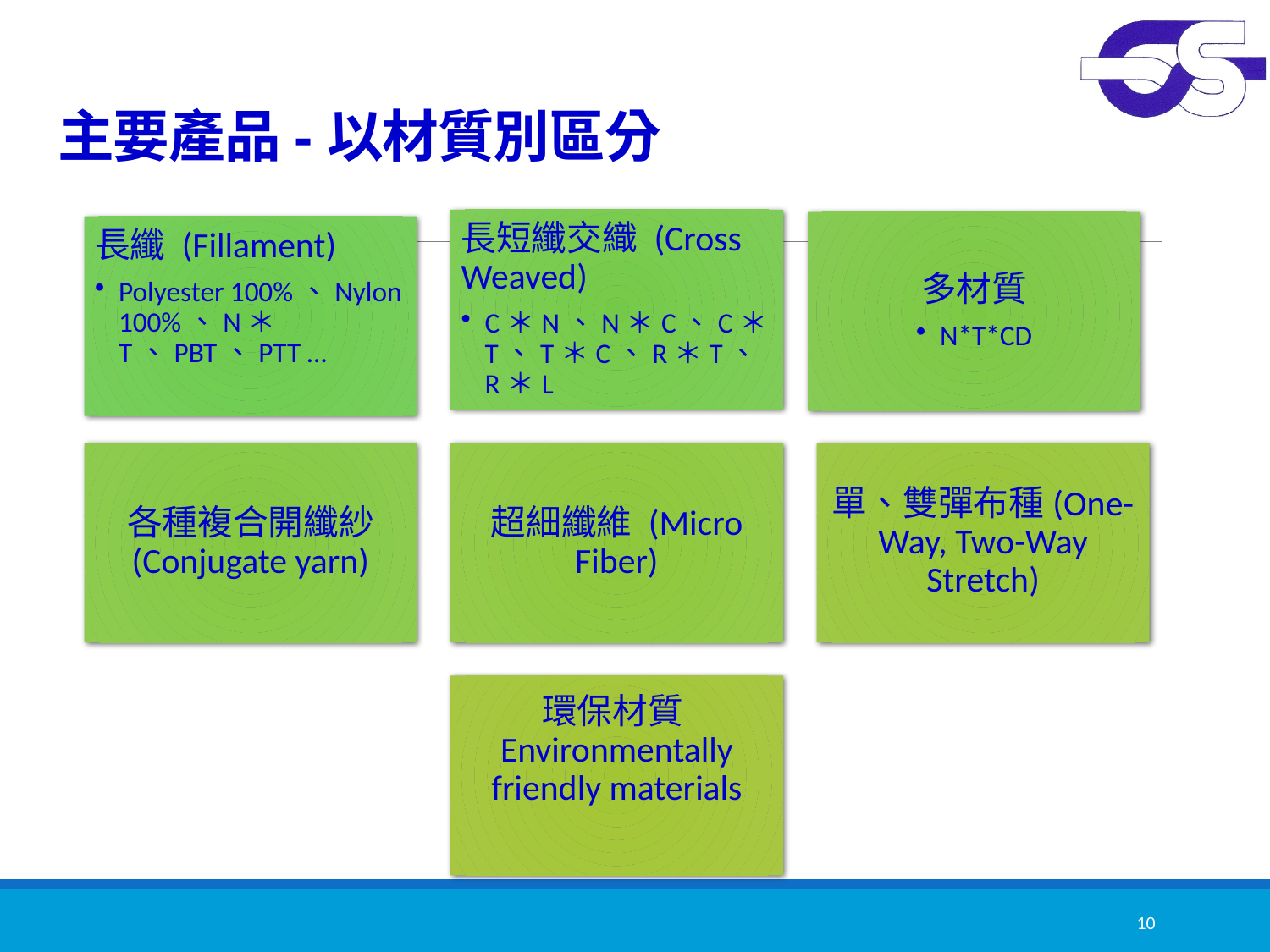

# 主要產品-以材質別區分
長纖 (Fillament)
Polyester 100%、Nylon 100%、N＊T、PBT、PTT …
長短纖交織 (Cross Weaved)
C＊N、N＊C、C＊T、T＊C、R＊T、R＊L
多材質
N*T*CD
各種複合開纖紗 (Conjugate yarn)
超細纖維 (Micro Fiber)
單、雙彈布種(One-Way, Two-Way Stretch)
環保材質Environmentally friendly materials

10